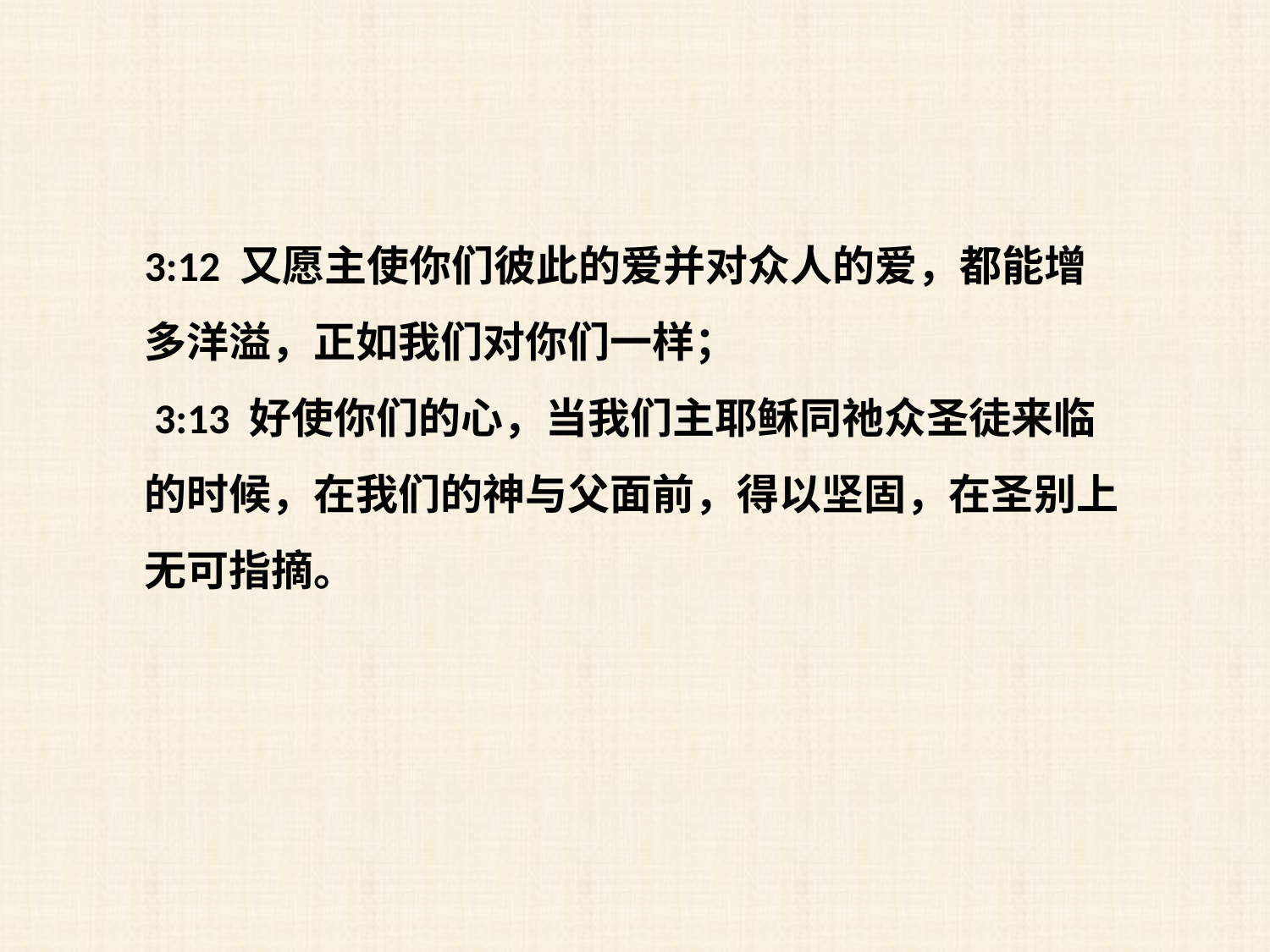

3:12 又愿主使你们彼此的爱并对众人的爱，都能增多洋溢，正如我们对你们一样；
 3:13 好使你们的心，当我们主耶稣同祂众圣徒来临的时候，在我们的神与父面前，得以坚固，在圣别上无可指摘。